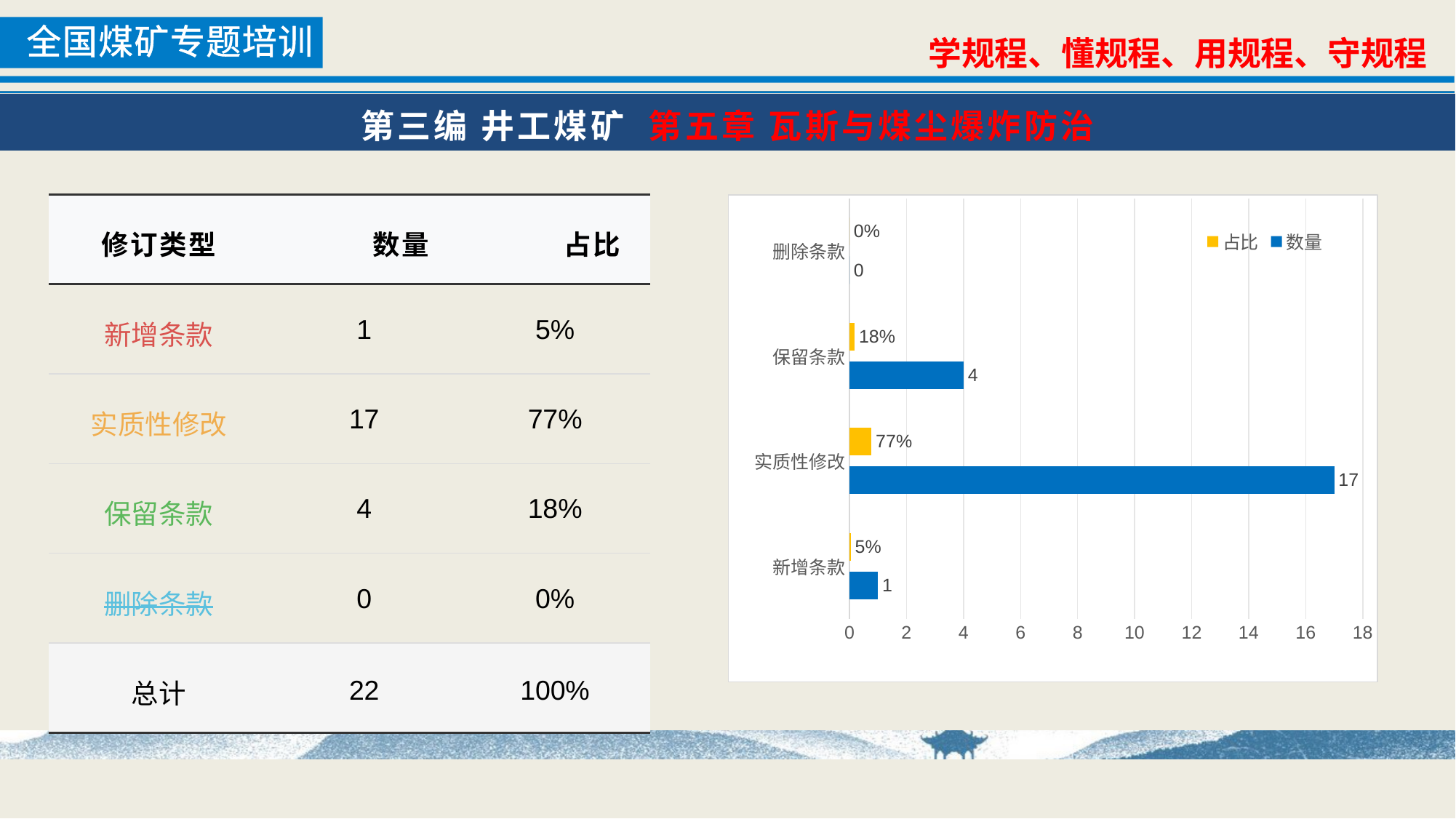

第三编 井工煤矿  第五章 瓦斯与煤尘爆炸防治

### Chart

| Category | 数量 | 占比 |
|---|---|---|
| 新增条款 | 1.0 | 0.0454545454545455 |
| 实质性修改 | 17.0 | 0.772727272727273 |
| 保留条款 | 4.0 | 0.181818181818182 |
| 删除条款 | 0.0 | 0.0 |
| 修订类型 | 数量 | 占比 |
| --- | --- | --- |
| 新增条款 | 1 | 5% |
| 实质性修改 | 17 | 77% |
| 保留条款 | 4 | 18% |
| 删除条款 | 0 | 0% |
| 总计 | 22 | 100% |
25